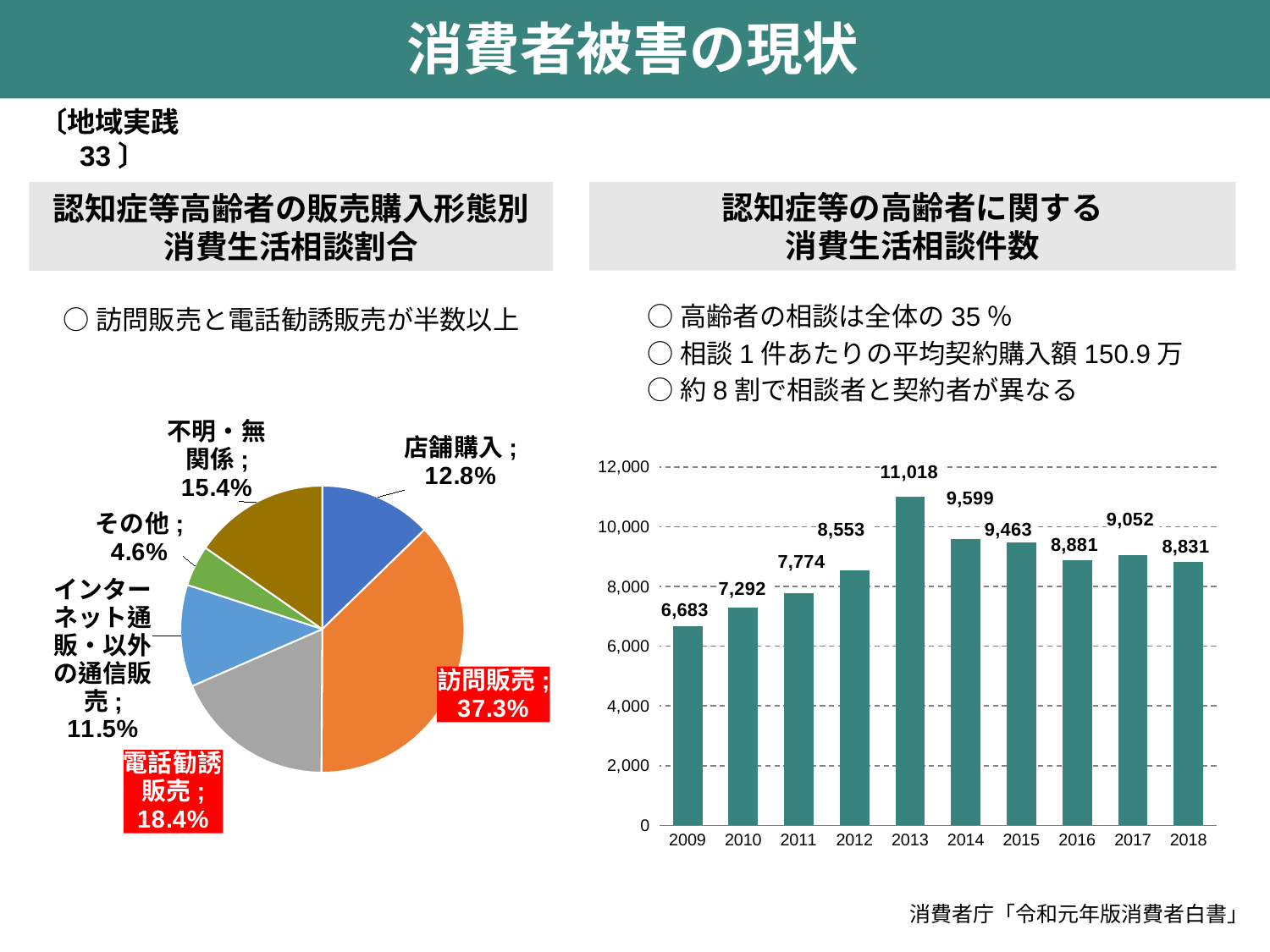

消費者被害の現状
〔地域実践33〕
認知症等の高齢者に関する
消費生活相談件数
認知症等高齢者の販売購入形態別
消費生活相談割合

○高齢者の相談は全体の35％
○相談1件あたりの平均契約購入額150.9万
○約8割で相談者と契約者が異なる
○訪問販売と電話勧誘販売が半数以上

### Chart

| Category |  |
|---|---|
| 店舗購入 | 0.128 |
| 訪問販売 | 0.373 |
| 電話勧誘販売 | 0.184 |
|  | None |
| インターネット通販・以外の通信販売 | 0.115 |
| その他 | 0.046 |
|  | None |
|  | None |
|  | None |
| 不明・無関係 | 0.154 |

### Chart

| Category |  |
|---|---|
| 2009 | 6683.0 |
| 2010 | 7292.0 |
| 2011 | 7774.0 |
| 2012 | 8553.0 |
| 2013 | 11018.0 |
| 2014 | 9599.0 |
| 2015 | 9463.0 |
| 2016 | 8881.0 |
| 2017 | 9052.0 |
| 2018 | 8831.0 |
消費者庁「令和元年版消費者白書」